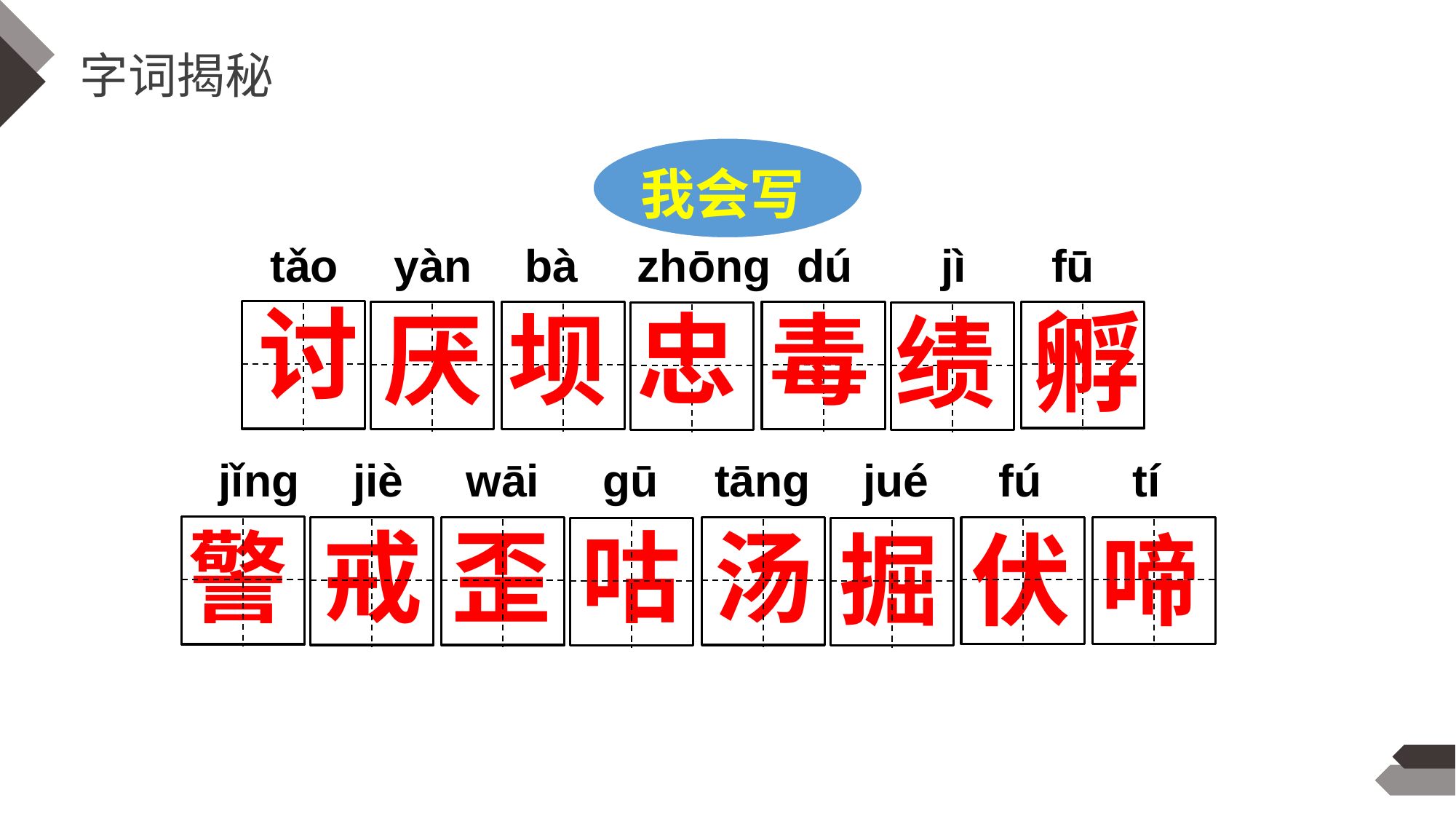

字词揭秘

我会写
tǎo
yàn
bà

zhōng
dú
jì
fū
讨
孵
厌
坝
忠
毒
绩

jǐng
jiè
wāi
gū
jué
fú
tí
tāng
警
戒
歪
咕
汤
掘
伏
啼